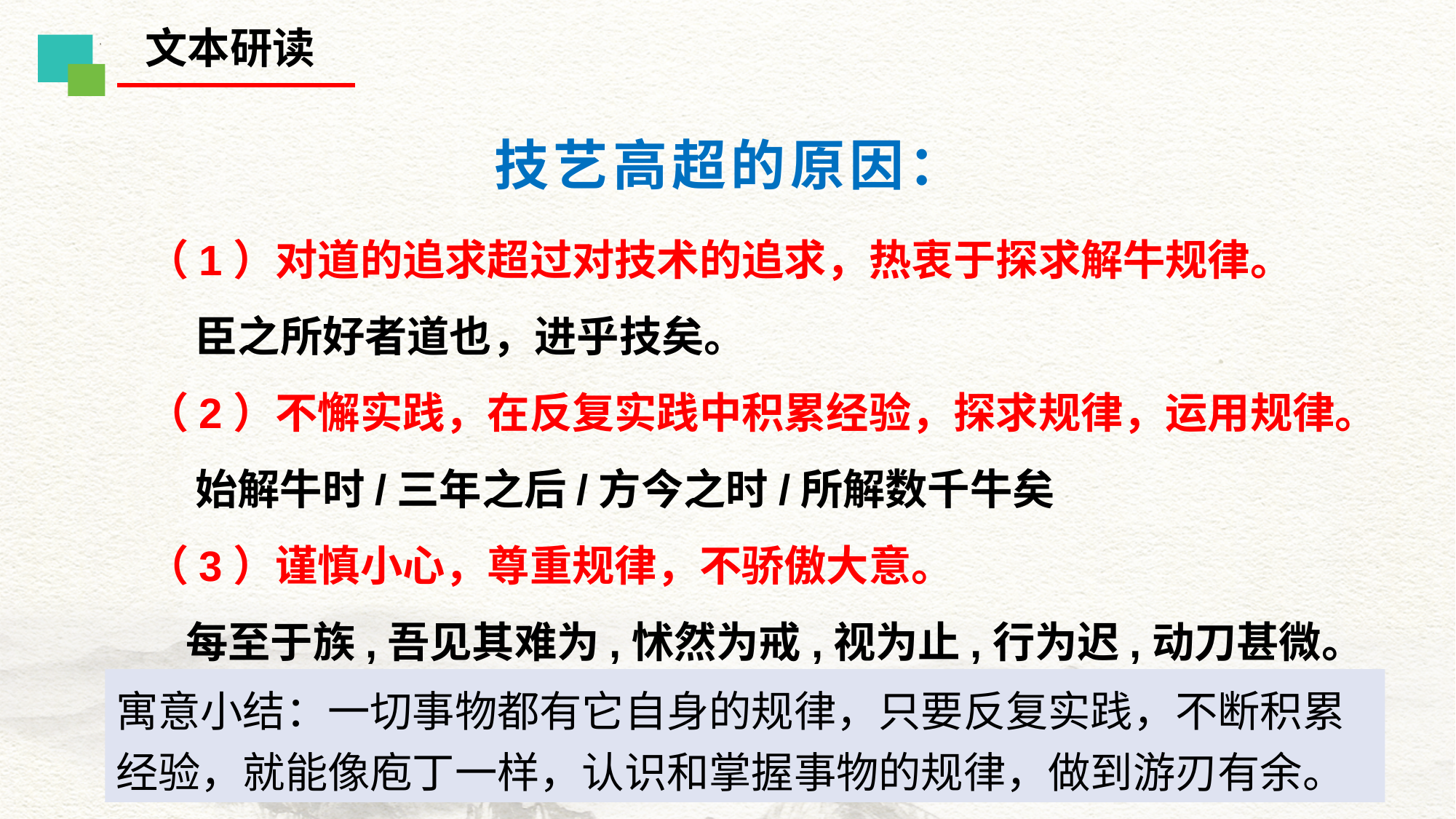

文本研读

技艺高超的原因：
（1）对道的追求超过对技术的追求，热衷于探求解牛规律。
    臣之所好者道也，进乎技矣。
（2）不懈实践，在反复实践中积累经验，探求规律，运用规律。
    始解牛时/三年之后/方今之时/所解数千牛矣
（3）谨慎小心，尊重规律，不骄傲大意。
   每至于族,吾见其难为,怵然为戒,视为止,行为迟,动刀甚微。
寓意小结：一切事物都有它自身的规律，只要反复实践，不断积累经验，就能像庖丁一样，认识和掌握事物的规律，做到游刃有余。